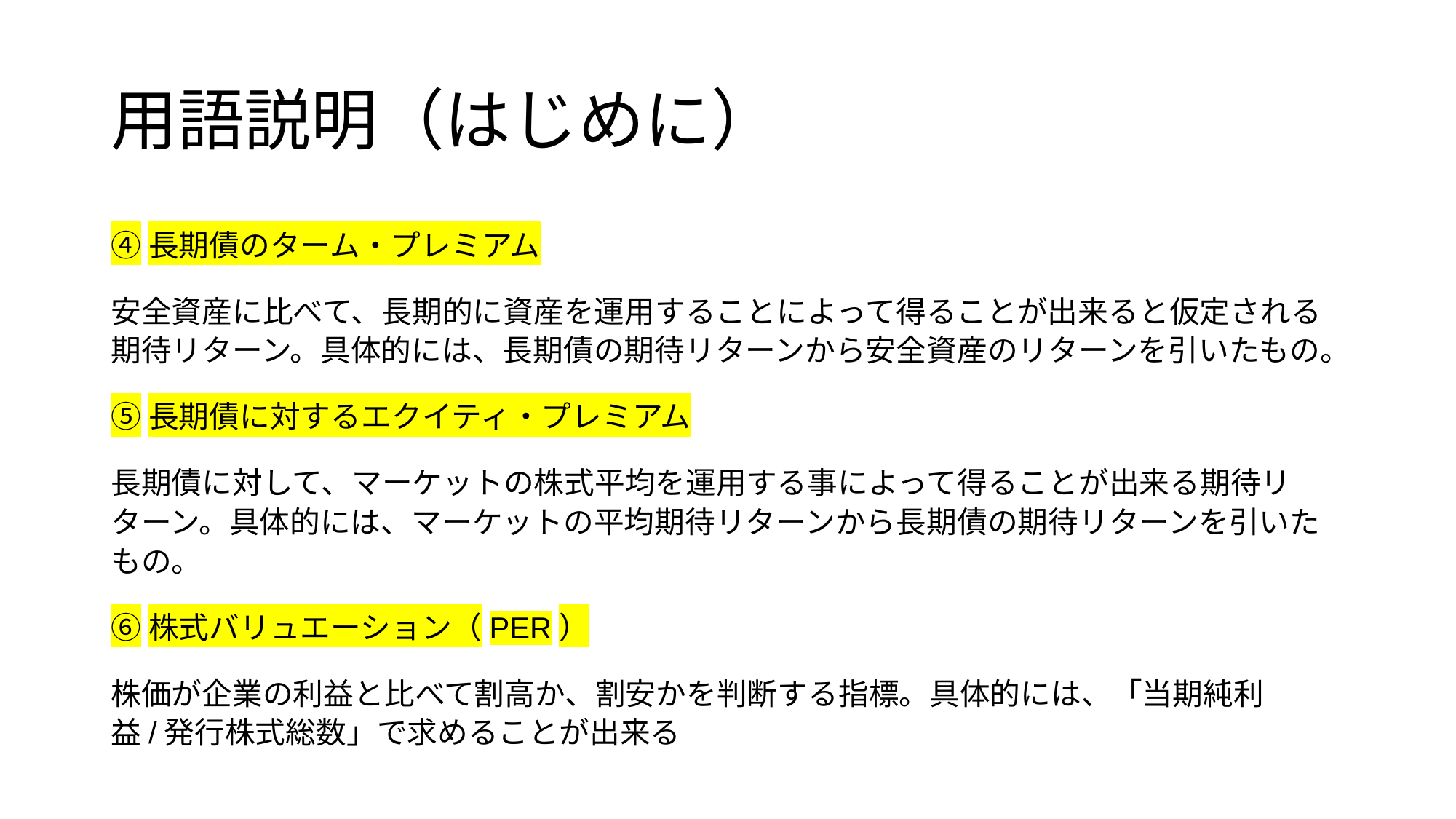

# 用語説明（はじめに）
④長期債のターム・プレミアム
安全資産に比べて、長期的に資産を運用することによって得ることが出来ると仮定される期待リターン。具体的には、長期債の期待リターンから安全資産のリターンを引いたもの。
⑤長期債に対するエクイティ・プレミアム
長期債に対して、マーケットの株式平均を運用する事によって得ることが出来る期待リターン。具体的には、マーケットの平均期待リターンから長期債の期待リターンを引いたもの。
⑥株式バリュエーション（PER）
株価が企業の利益と比べて割高か、割安かを判断する指標。具体的には、「当期純利益/発行株式総数」で求めることが出来る